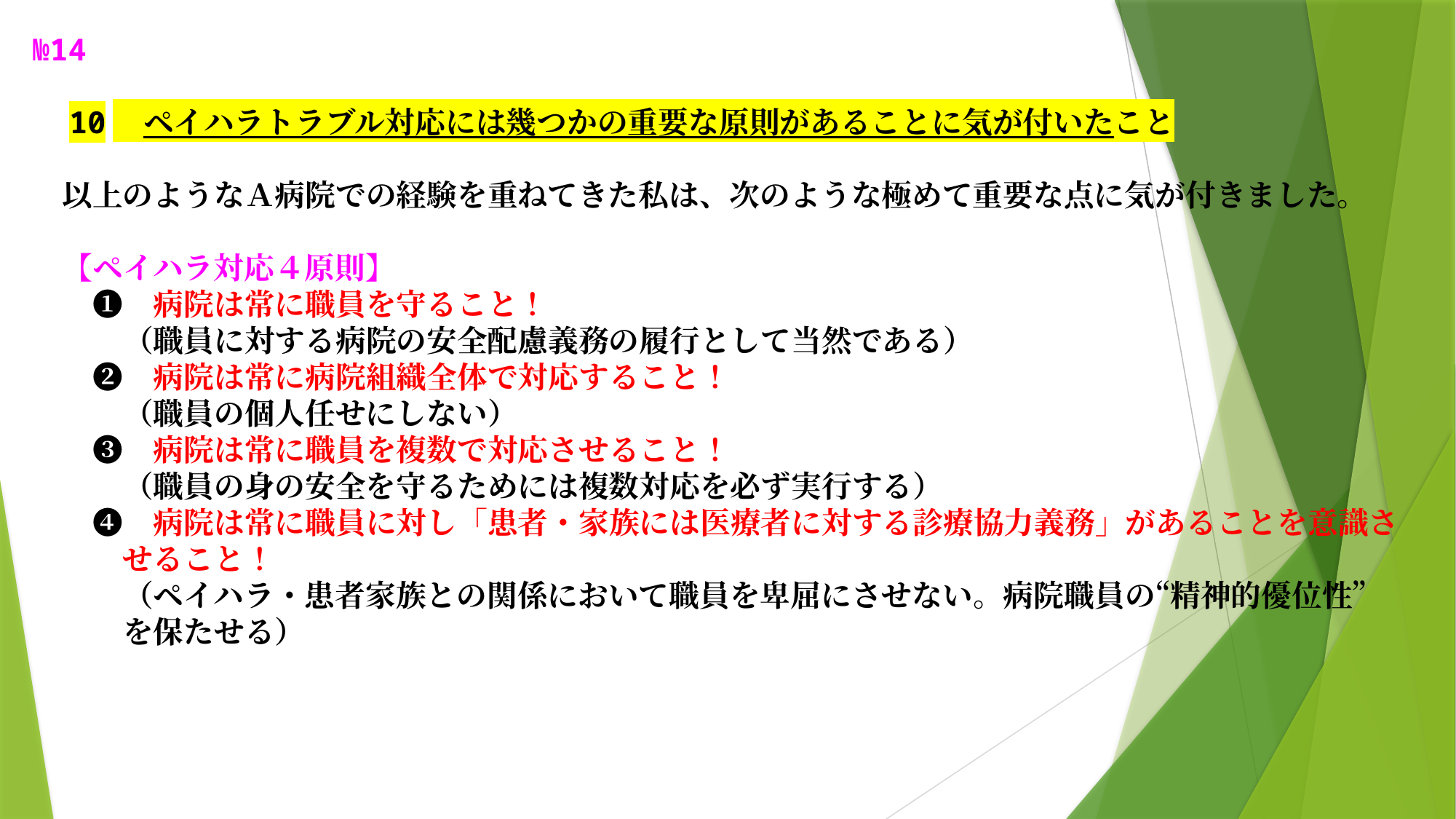

№14

　10　ペイハラトラブル対応には幾つかの重要な原則があることに気が付いたこと

　以上のようなＡ病院での経験を重ねてきた私は、次のような極めて重要な点に気が付きました。

　【ペイハラ対応４原則】
　　❶　病院は常に職員を守ること！
　　　（職員に対する病院の安全配慮義務の履行として当然である）
　　❷　病院は常に病院組織全体で対応すること！
　　　（職員の個人任せにしない）
　　❸　病院は常に職員を複数で対応させること！
　　　（職員の身の安全を守るためには複数対応を必ず実行する）
　　❹　病院は常に職員に対し「患者・家族には医療者に対する診療協力義務」があることを意識さ
　　　せること！
　　　（ペイハラ・患者家族との関係において職員を卑屈にさせない。病院職員の“精神的優位性”
　　　を保たせる）